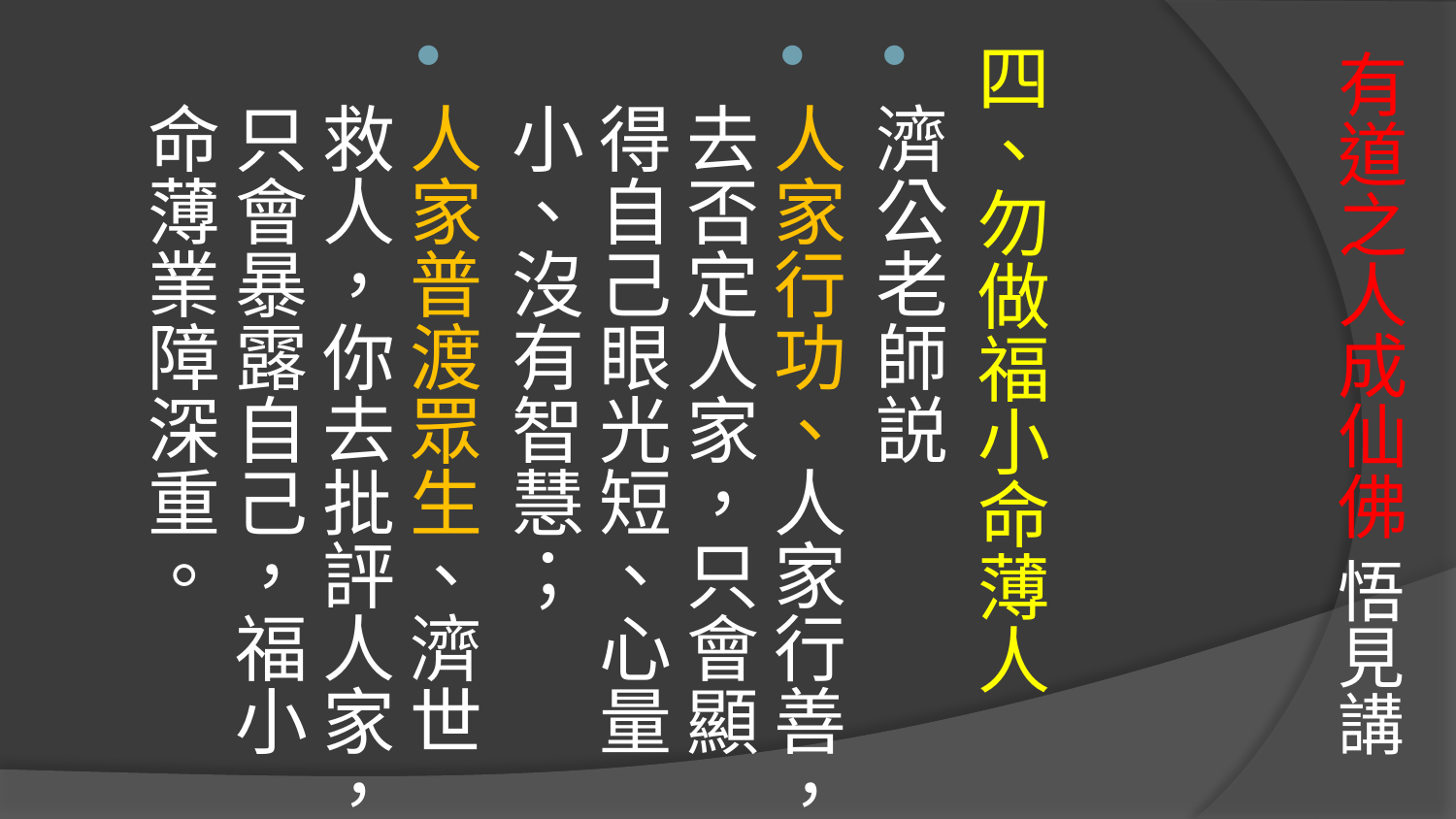

# 有道之人成仙佛 悟見講
四、勿做福小命薄人
濟公老師説
人家行功、人家行善，去否定人家，只會顯得自己眼光短、心量小、沒有智慧；
人家普渡眾生、濟世救人，你去批評人家，只會暴露自己，福小命薄業障深重。